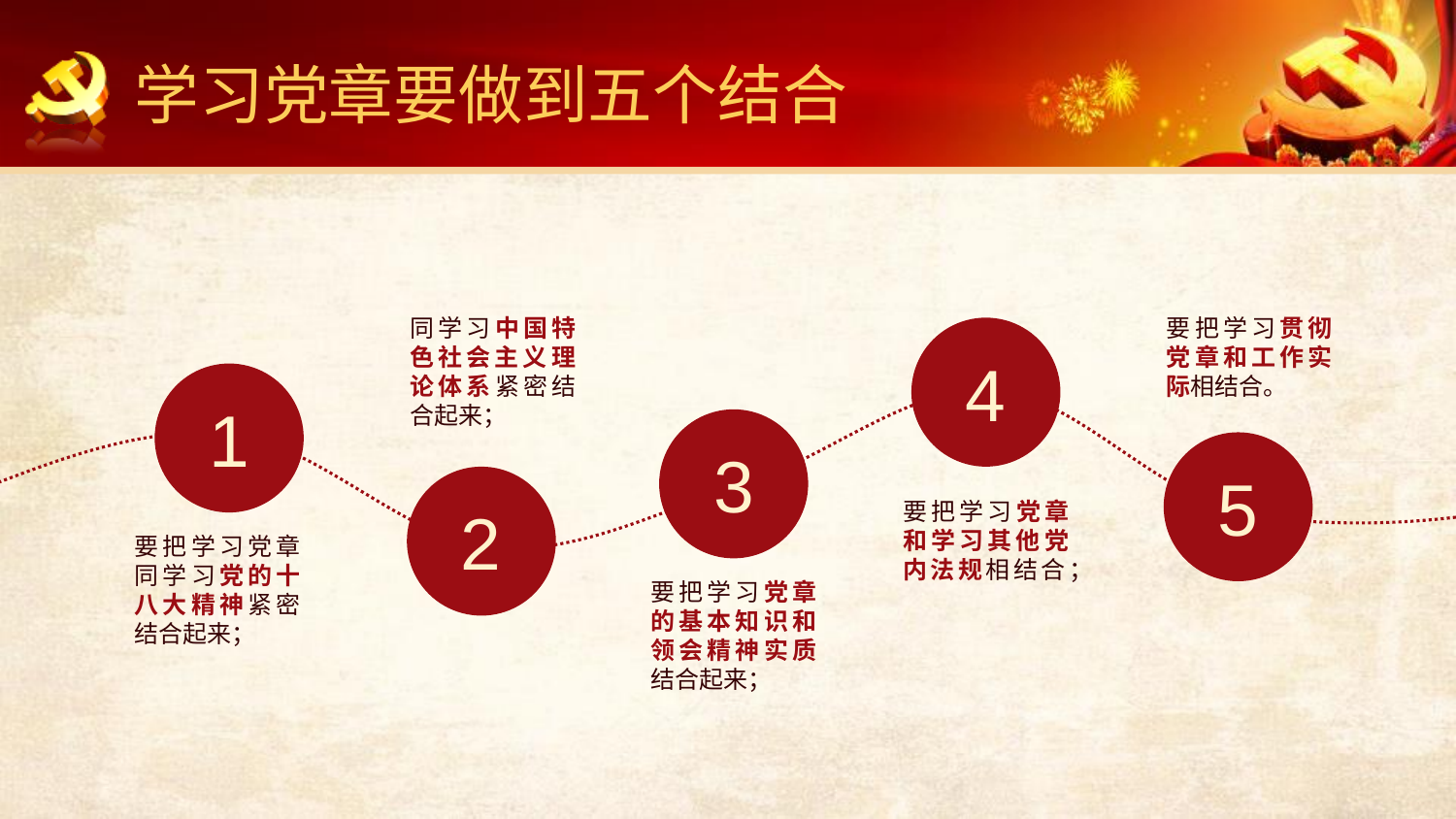

学习党章要做到五个结合
同学习中国特色社会主义理论体系紧密结合起来；
2
要把学习贯彻党章和工作实际相结合。
5
4
要把学习党章和学习其他党内法规相结合；
1
要把学习党章同学习党的十八大精神紧密结合起来；

3
要把学习党章的基本知识和领会精神实质结合起来；